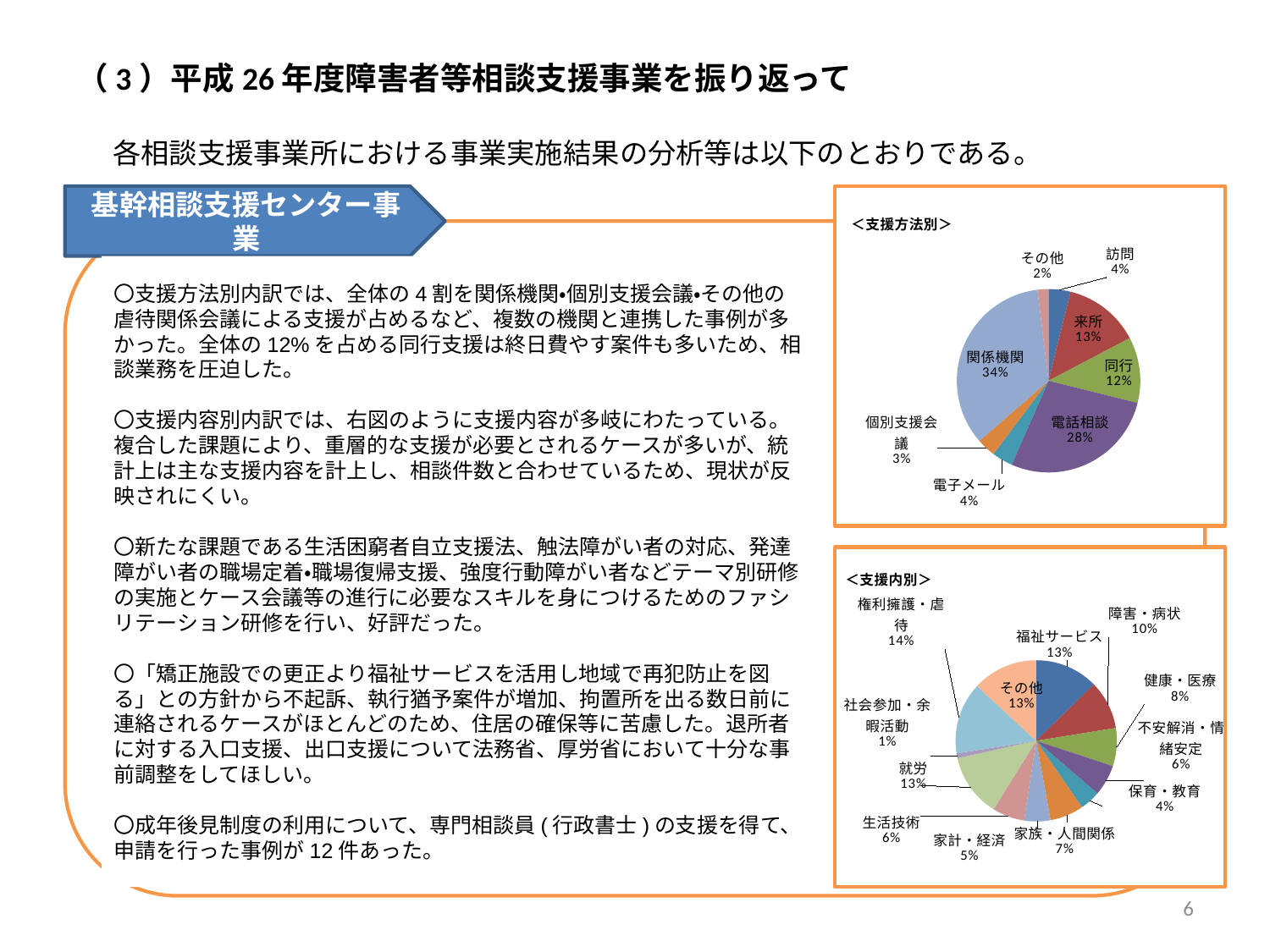

# （3）平成26年度障害者等相談支援事業を振り返って
　各相談支援事業所における事業実施結果の分析等は以下のとおりである。

基幹相談支援センター事業

### Chart: ＜支援方法別＞

| Category |  |
|---|---|
| 訪問 | 36.0 |
| 来所 | 125.0 |
| 同行 | 108.0 |
| 電話相談 | 258.0 |
| 電子メール | 34.0 |
| 個別支援会議 | 31.0 |
| 関係機関 | 321.0 |
| その他 | 18.0 |

〇支援方法別内訳では、全体の4割を関係機関・個別支援会議・その他の虐待関係会議による支援が占めるなど、複数の機関と連携した事例が多かった。全体の12%を占める同行支援は終日費やす案件も多いため、相談業務を圧迫した。

〇支援内容別内訳では、右図のように支援内容が多岐にわたっている。複合した課題により、重層的な支援が必要とされるケースが多いが、統計上は主な支援内容を計上し、相談件数と合わせているため、現状が反映されにくい。

〇新たな課題である生活困窮者自立支援法、触法障がい者の対応、発達障がい者の職場定着・職場復帰支援、強度行動障がい者などテーマ別研修の実施とケース会議等の進行に必要なスキルを身につけるためのファシリテーション研修を行い、好評だった。

〇「矯正施設での更正より福祉サービスを活用し地域で再犯防止を図る」との方針から不起訴、執行猶予案件が増加、拘置所を出る数日前に連絡されるケースがほとんどのため、住居の確保等に苦慮した。退所者に対する入口支援、出口支援について法務省、厚労省において十分な事前調整をしてほしい。

〇成年後見制度の利用について、専門相談員(行政書士)の支援を得て、申請を行った事例が12件あった。

### Chart: ＜支援内別＞

| Category |  |
|---|---|
| 福祉サービス | 118.0 |
| 障害・病状 | 91.0 |
| 健康・医療 | 71.0 |
| 不安解消・情緒安定 | 58.0 |
| 保育・教育 | 38.0 |
| 家族・人間関係 | 63.0 |
| 家計・経済 | 49.0 |
| 生活技術 | 60.0 |
| 就労 | 118.0 |
| 社会参加・余暇活動 | 9.0 |
| 権利擁護・虐待 | 134.0 |
| その他 | 122.0 |
6